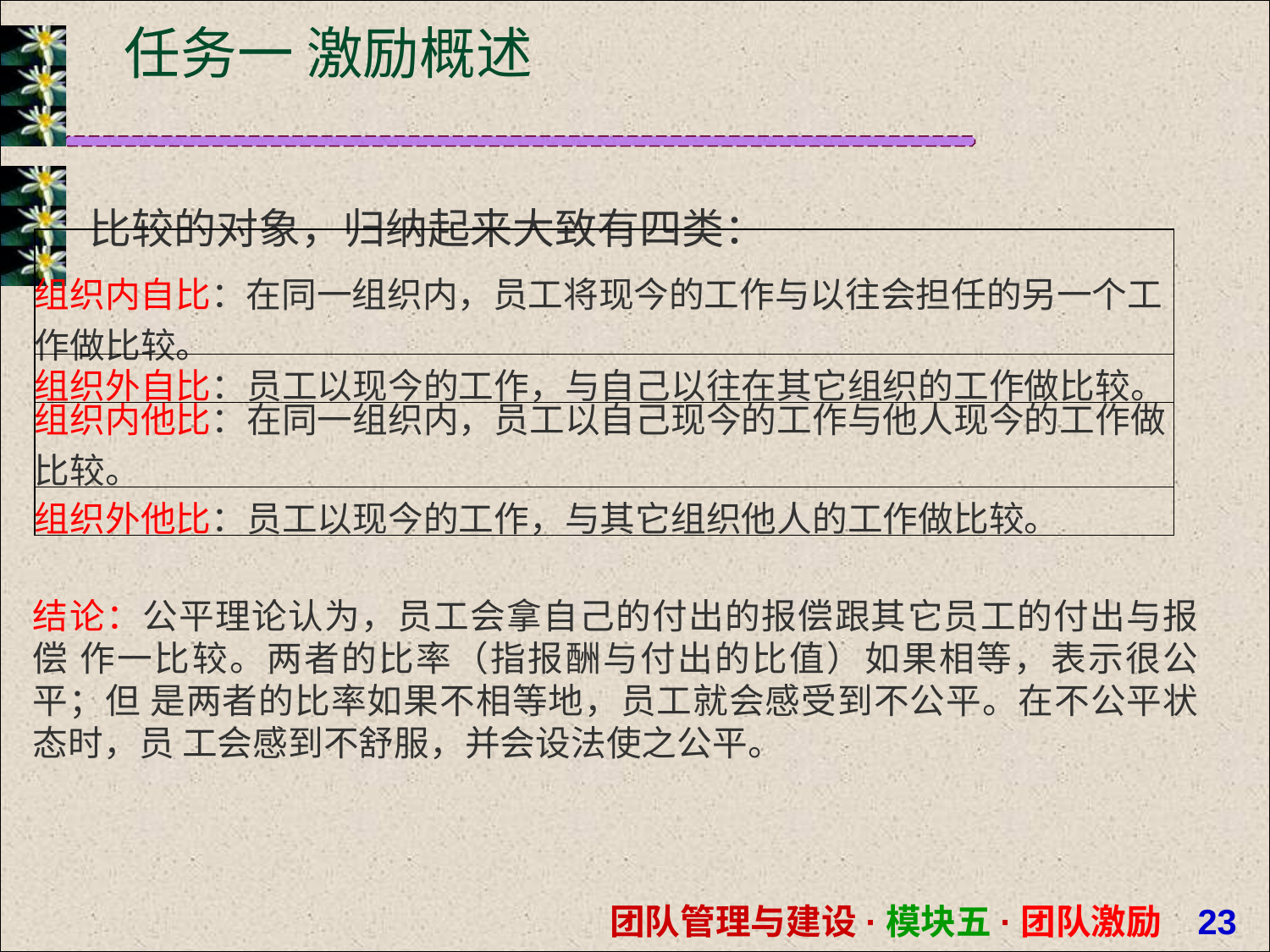

# 任务一 激励概述

比较的对象，归纳起来大致有四类：

| 组织内自比：在同一组织内，员工将现今的工作与以往会担任的另一个工 作做比较。 |
| --- |
| 组织外自比：员工以现今的工作，与自己以往在其它组织的工作做比较。 |
| 组织内他比：在同一组织内，员工以自己现今的工作与他人现今的工作做 比较。 |
| 组织外他比：员工以现今的工作，与其它组织他人的工作做比较。 |
结论：公平理论认为，员工会拿自己的付出的报偿跟其它员工的付出与报偿 作一比较。两者的比率（指报酬与付出的比值）如果相等，表示很公平；但 是两者的比率如果不相等地，员工就会感受到不公平。在不公平状态时，员 工会感到不舒服，并会设法使之公平。
团队管理与建设·模块五·团队激励 23